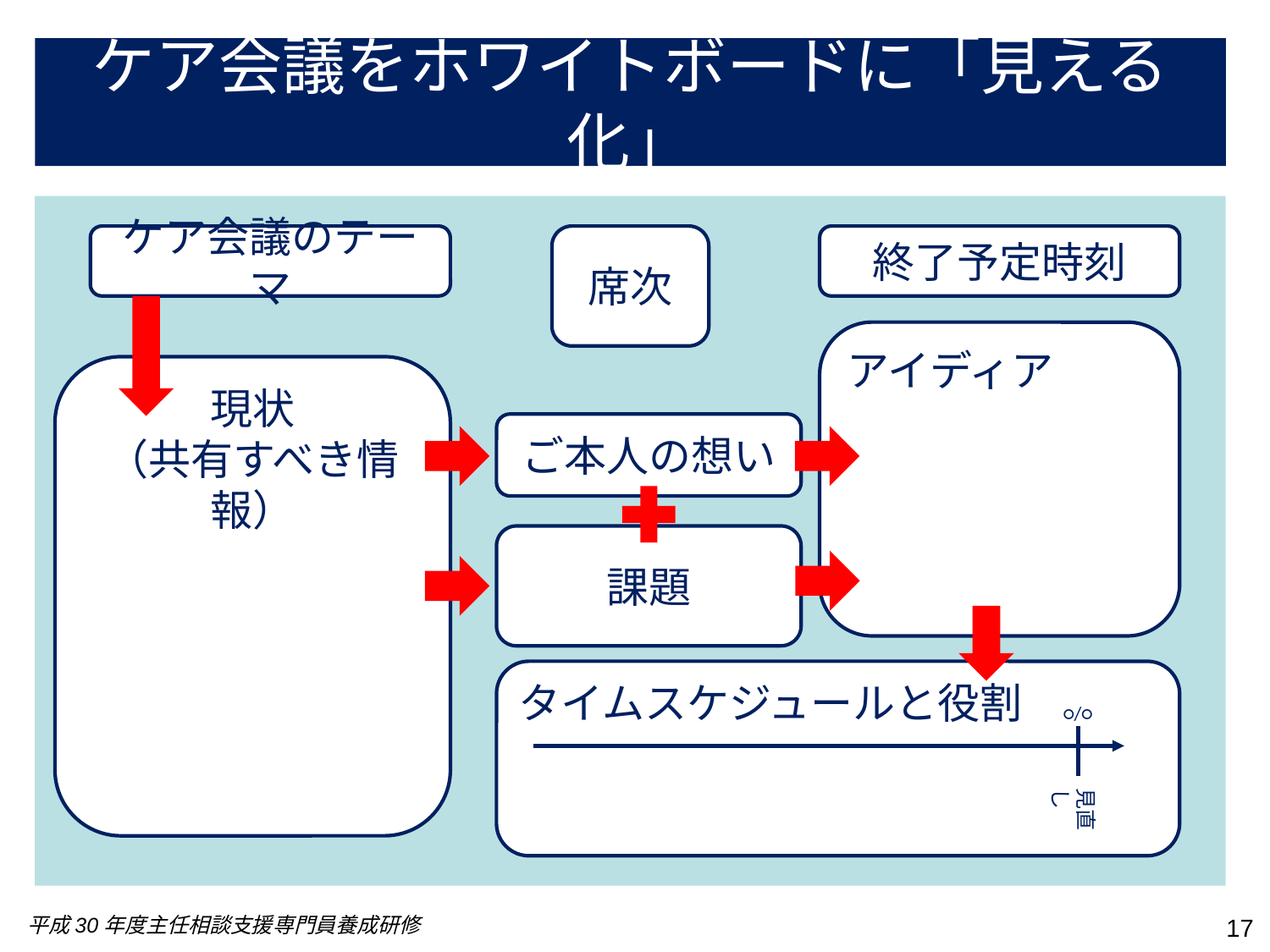

# ケア会議をホワイトボードに「見える化」

ケア会議のテーマ
席次
終了予定時刻
アイディア

現状
（共有すべき情報）
ご本人の想い

課題

タイムスケジュールと役割
○/○
見直し
平成30年度主任相談支援専門員養成研修
17